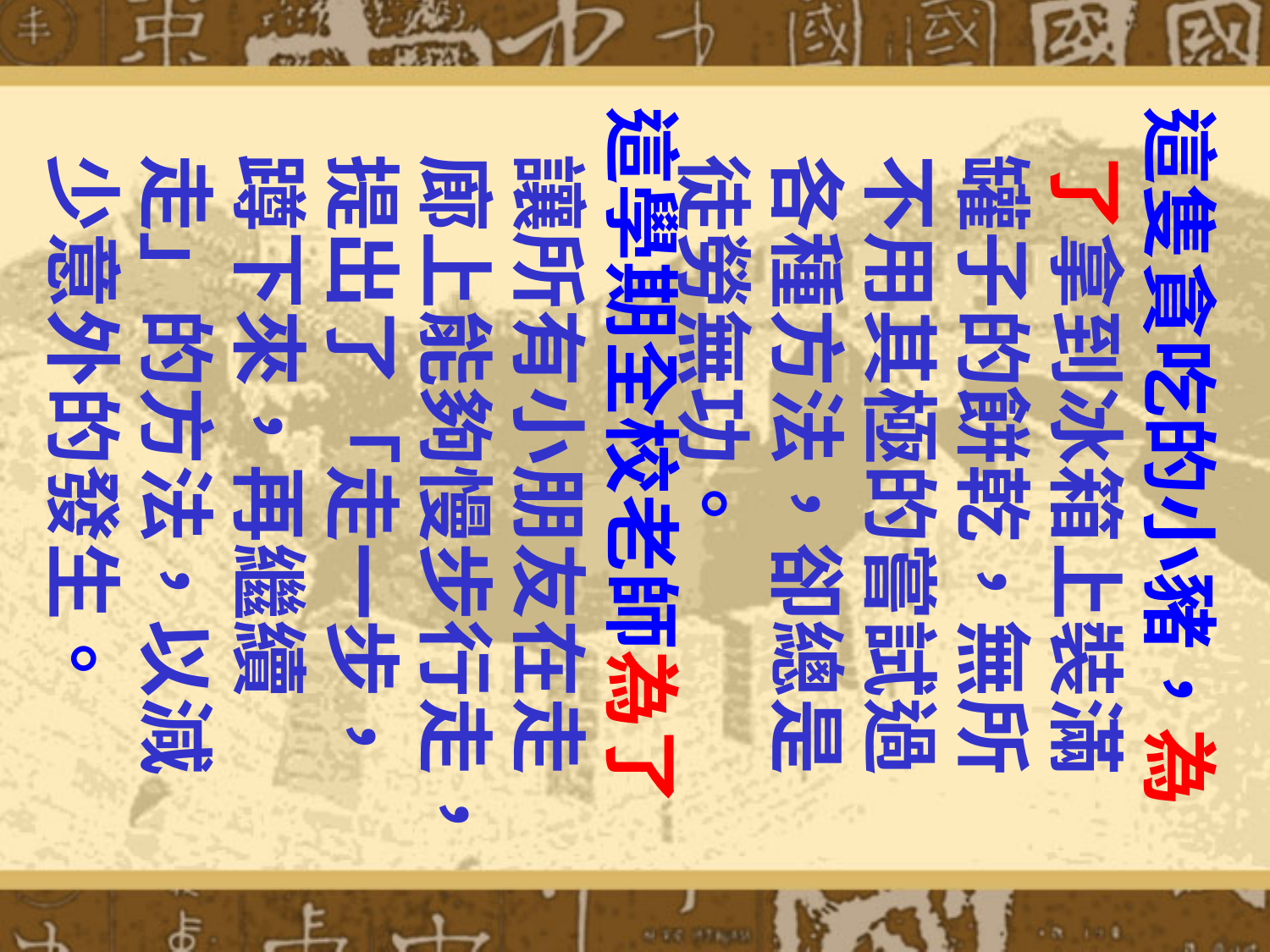

這學期全校老師為了讓所有小朋友在走廊上能夠慢步行走，提出了「走一步，蹲下來，再繼續走」的方法，以減少意外的發生。
這隻貪吃的小豬，為了拿到冰箱上裝滿罐子的餅乾，無所不用其極的嘗試過各種方法，卻總是徒勞無功。